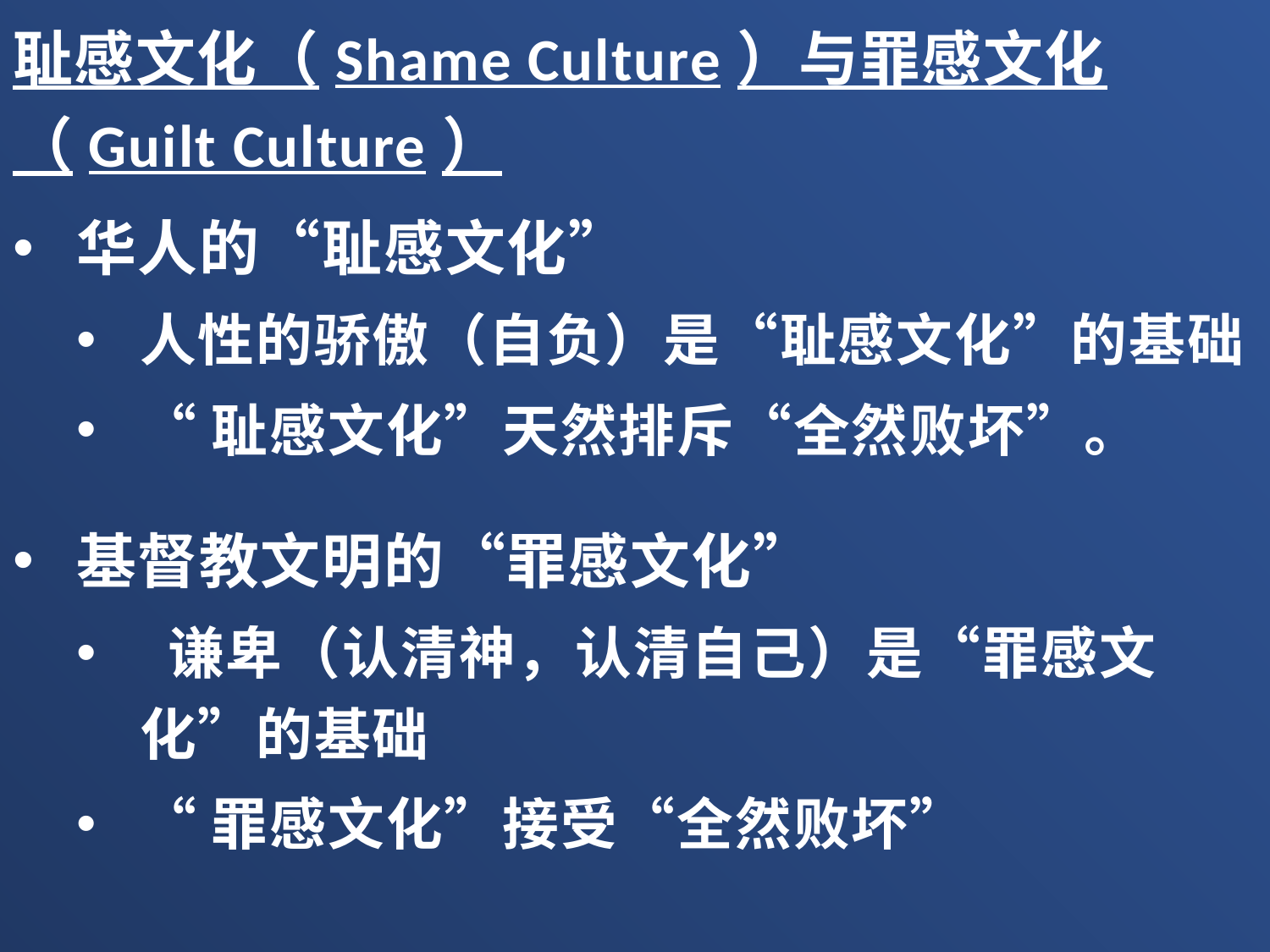

耻感文化（Shame Culture）与罪感文化（Guilt Culture）
华人的“耻感文化”
人性的骄傲（自负）是“耻感文化”的基础
“耻感文化”天然排斥“全然败坏”。

基督教文明的“罪感文化”
 谦卑（认清神，认清自己）是“罪感文化”的基础
“罪感文化”接受“全然败坏”